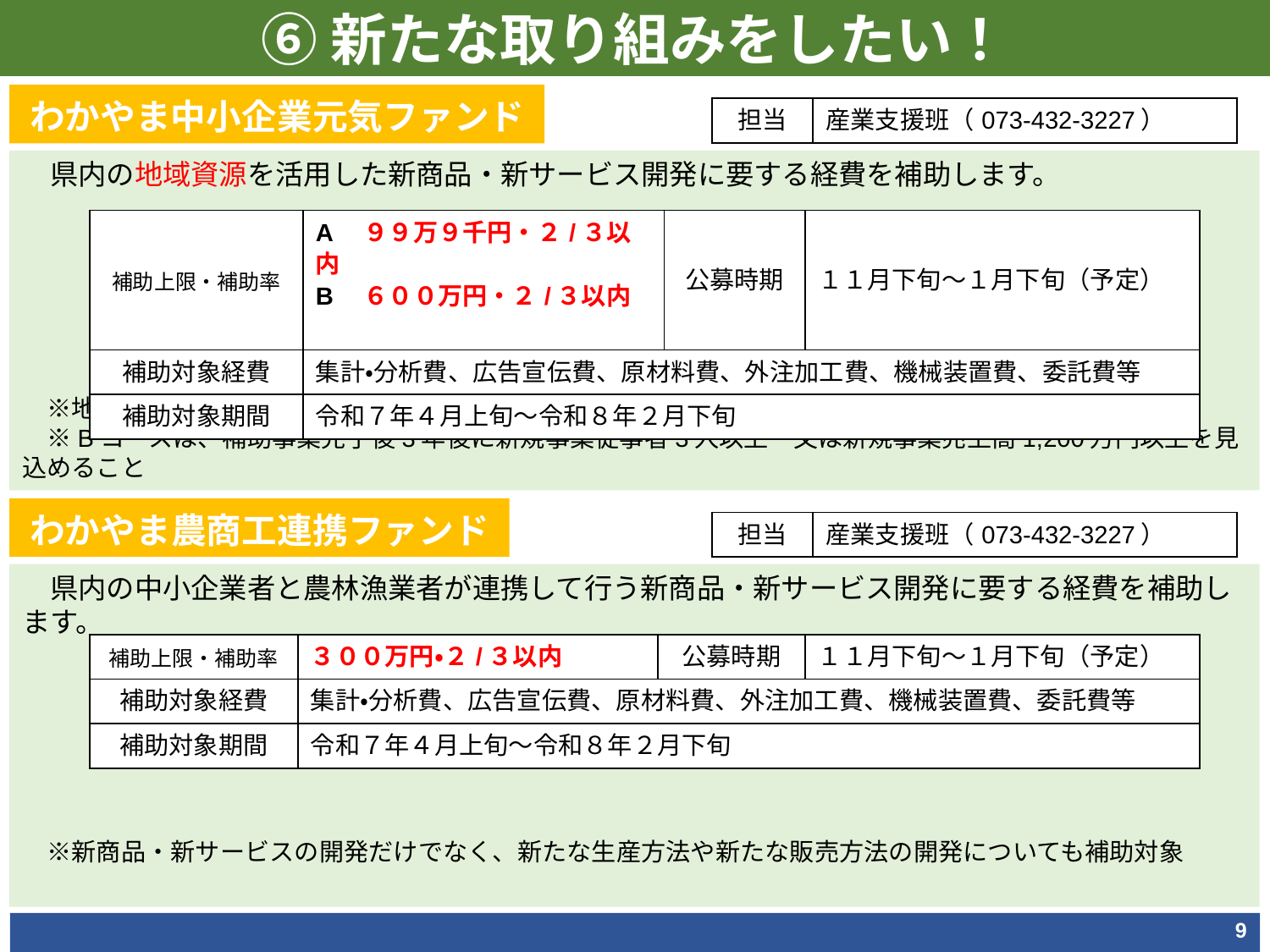

⑥新たな取り組みをしたい！
わかやま中小企業元気ファンド
| 担当 | 産業支援班（073-432-3227） |
| --- | --- |
　県内の地域資源を活用した新商品・新サービス開発に要する経費を補助します。

　※地域ごとに地域資源を指定（例：ウメ…田辺市、醤油…湯浅町、機械加工製品…和歌山市など）
　※Bコースは、補助事業完了後3年後に新規事業従事者3人以上　又は新規事業売上高1,200万円以上を見込めること

| 補助上限・補助率 | A　９９万９千円・２/３以内 B　６００万円・２/３以内 | 公募時期 | １１月下旬～１月下旬（予定） |
| --- | --- | --- | --- |
| 補助対象経費 | 集計・分析費、広告宣伝費、原材料費、外注加工費、機械装置費、委託費等 |  |  |
| 補助対象期間 | 令和７年４月上旬～令和８年２月下旬 |  |  |
わかやま農商工連携ファンド
| 担当 | 産業支援班（073-432-3227） |
| --- | --- |
　県内の中小企業者と農林漁業者が連携して行う新商品・新サービス開発に要する経費を補助します。

　※新商品・新サービスの開発だけでなく、新たな生産方法や新たな販売方法の開発についても補助対象

| 補助上限・補助率 | ３００万円・２/３以内 | 公募時期 | １１月下旬～１月下旬（予定） |
| --- | --- | --- | --- |
| 補助対象経費 | 集計・分析費、広告宣伝費、原材料費、外注加工費、機械装置費、委託費等 |  |  |
| 補助対象期間 | 令和７年４月上旬～令和８年２月下旬 |  |  |
9